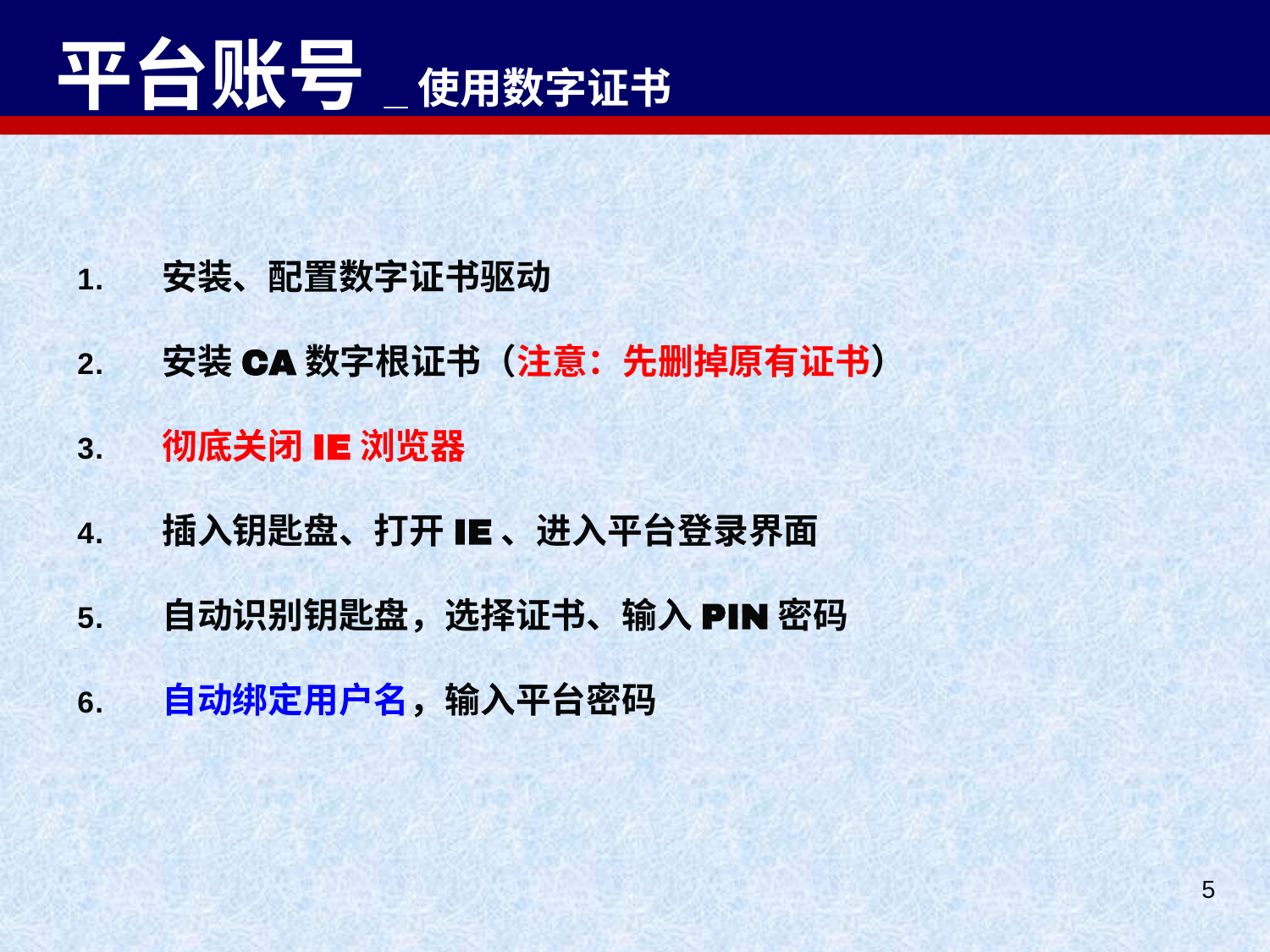

# 平台账号_使用数字证书
安装、配置数字证书驱动
安装CA数字根证书（注意：先删掉原有证书）
彻底关闭IE浏览器
插入钥匙盘、打开IE、进入平台登录界面
自动识别钥匙盘，选择证书、输入PIN密码
自动绑定用户名，输入平台密码
5